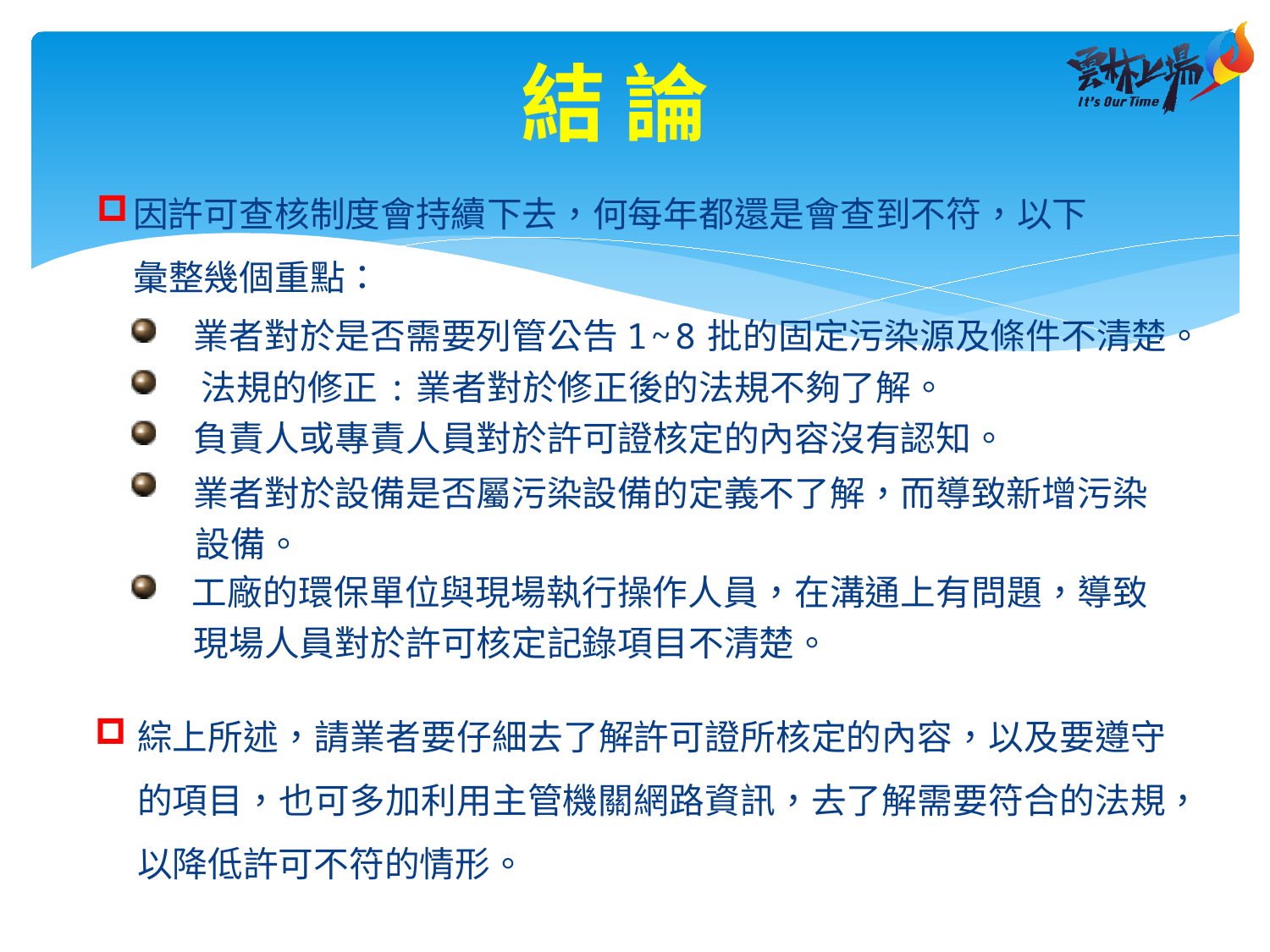

結 論
因許可查核制度會持續下去，何每年都還是會查到不符，以下彙整幾個重點：
業者對於是否需要列管公告1~8批的固定污染源及條件不清楚。 法規的修正:業者對於修正後的法規不夠了解。
負責人或專責人員對於許可證核定的內容沒有認知。
業者對於設備是否屬污染設備的定義不了解，而導致新增污染 設備。
工廠的環保單位與現場執行操作人員，在溝通上有問題，導致
現場人員對於許可核定記錄項目不清楚。
綜上所述，請業者要仔細去了解許可證所核定的內容，以及要遵守 的項目，也可多加利用主管機關網路資訊，去了解需要符合的法規，以降低許可不符的情形。